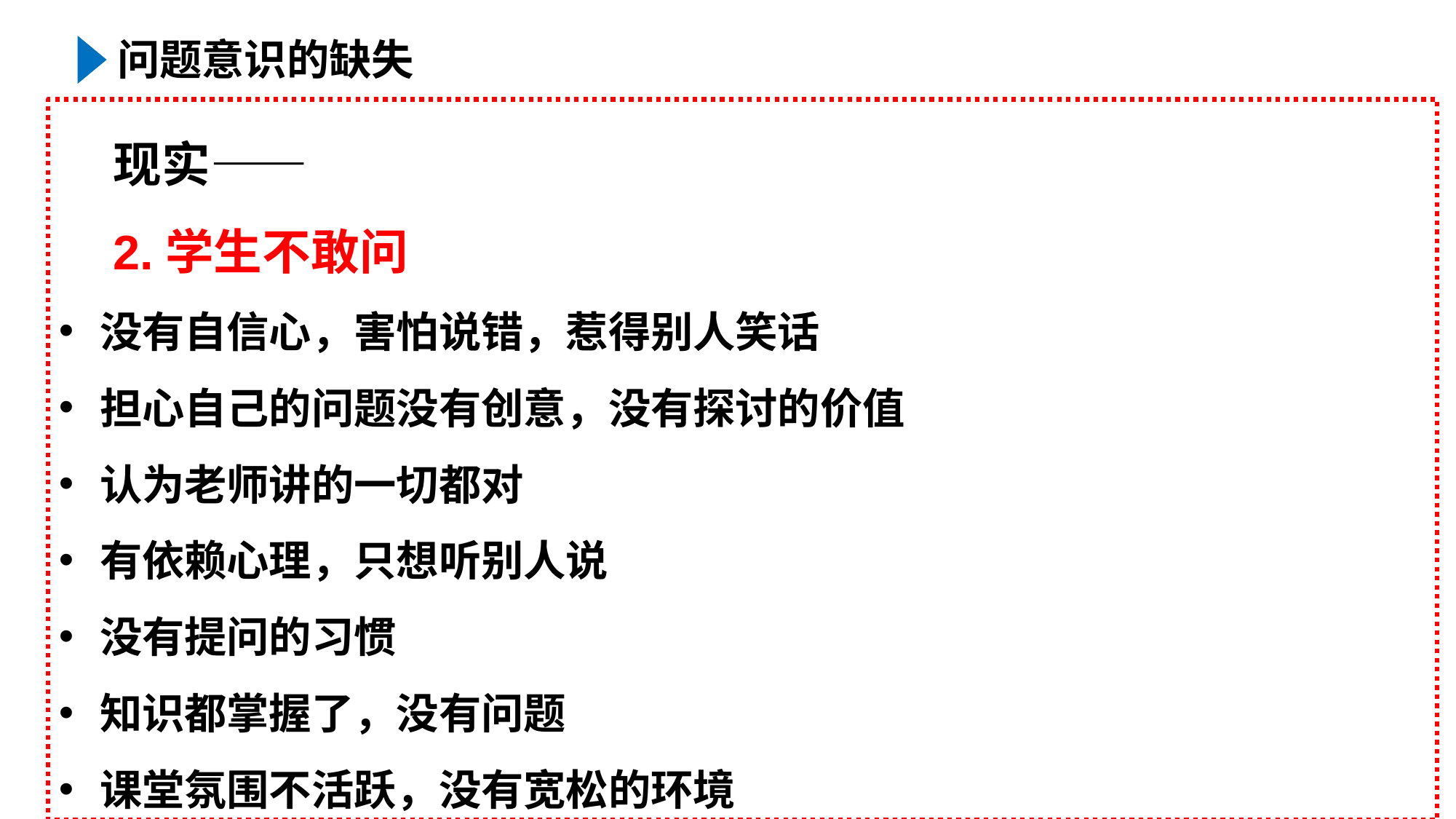

问题意识的缺失

现实——
2.学生不敢问
没有自信心，害怕说错，惹得别人笑话
担心自己的问题没有创意，没有探讨的价值
认为老师讲的一切都对
有依赖心理，只想听别人说
没有提问的习惯
知识都掌握了，没有问题
课堂氛围不活跃，没有宽松的环境